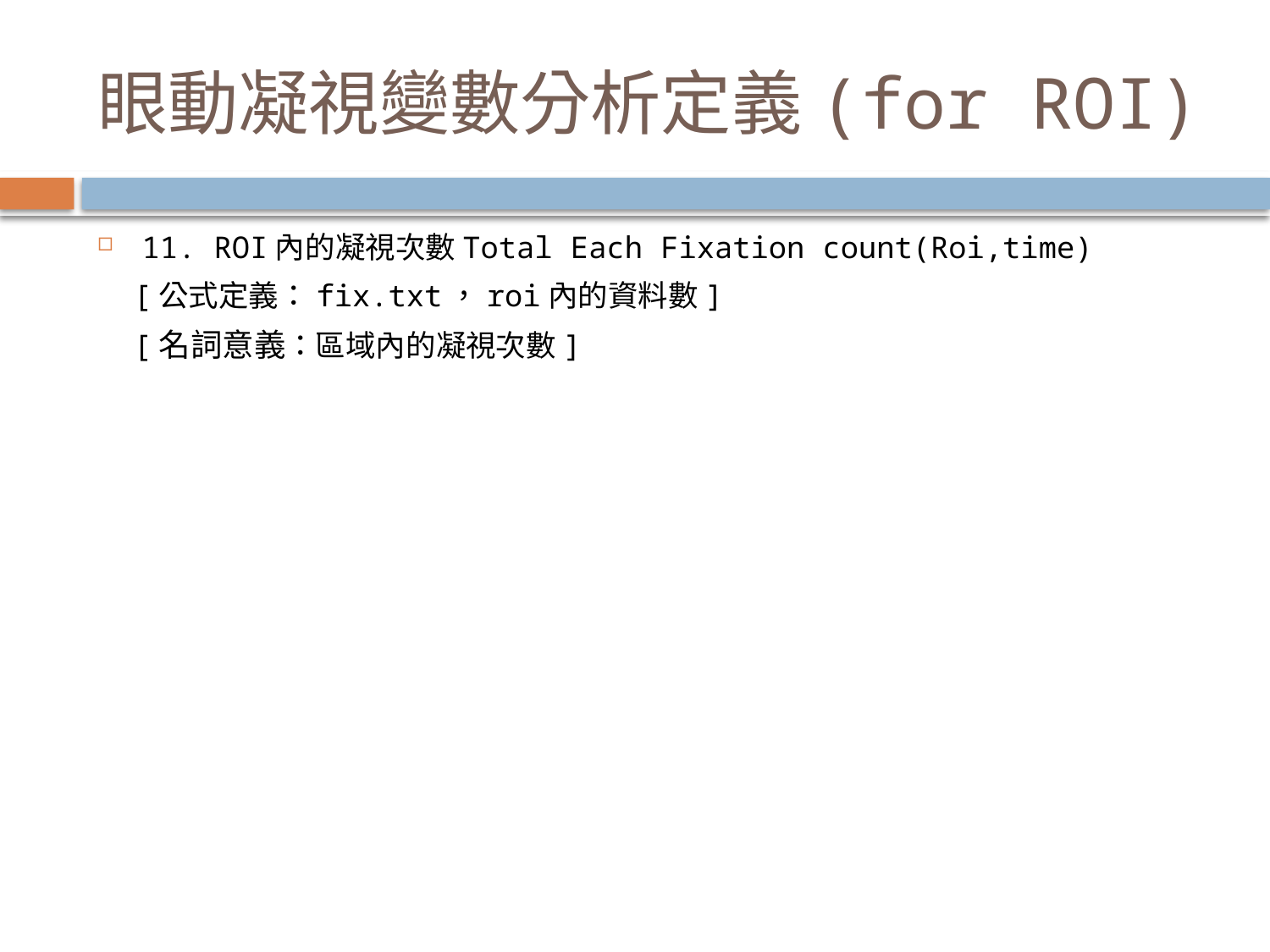

# 眼動凝視變數分析定義(for ROI)
11. ROI內的凝視次數Total Each Fixation count(Roi,time)
  [公式定義：fix.txt，roi內的資料數]
  [名詞意義：區域內的凝視次數]